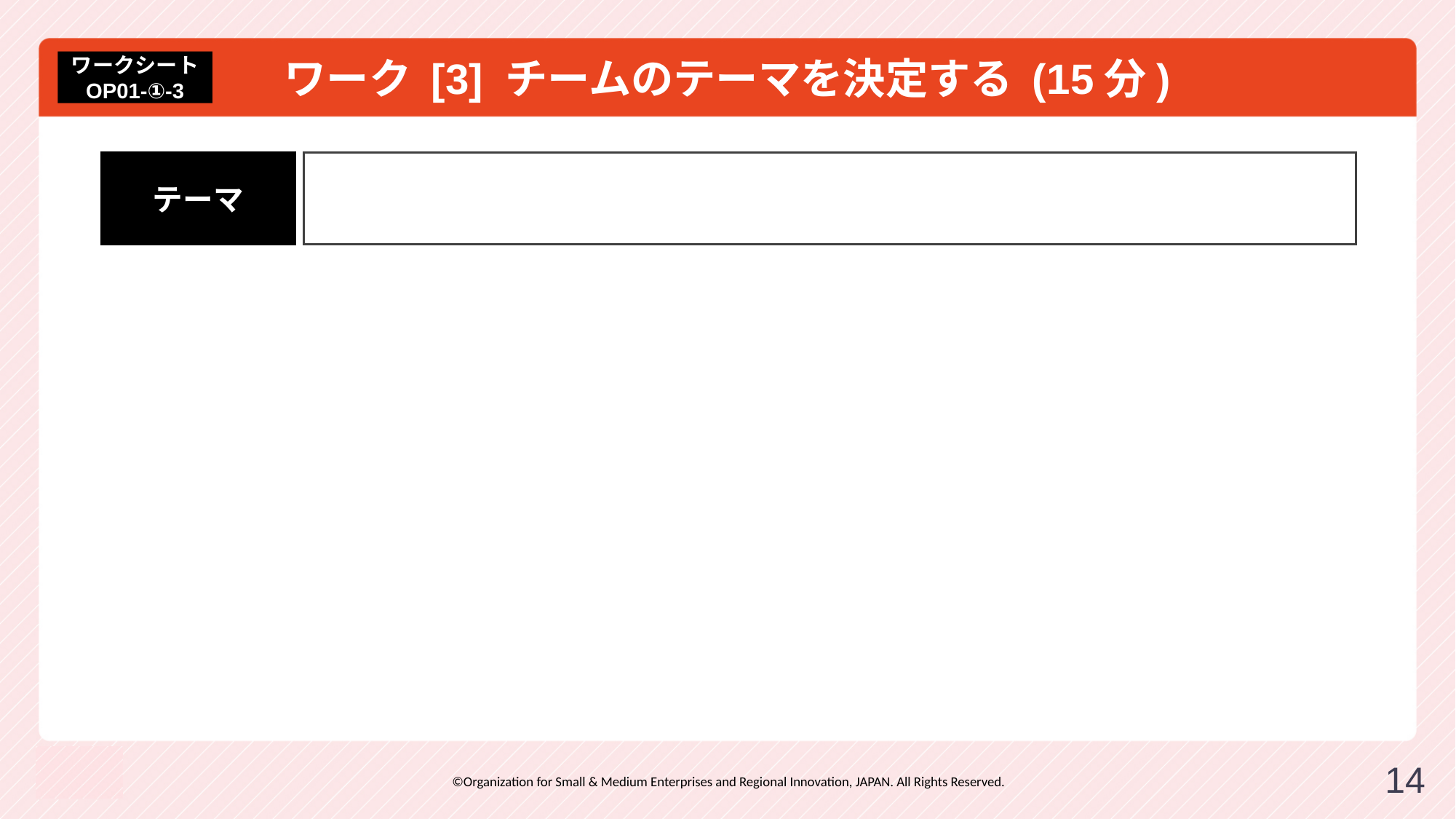

# ワーク [3] チームのテーマを決定する (15分)
ワークシート
OP01-①-3
テーマ